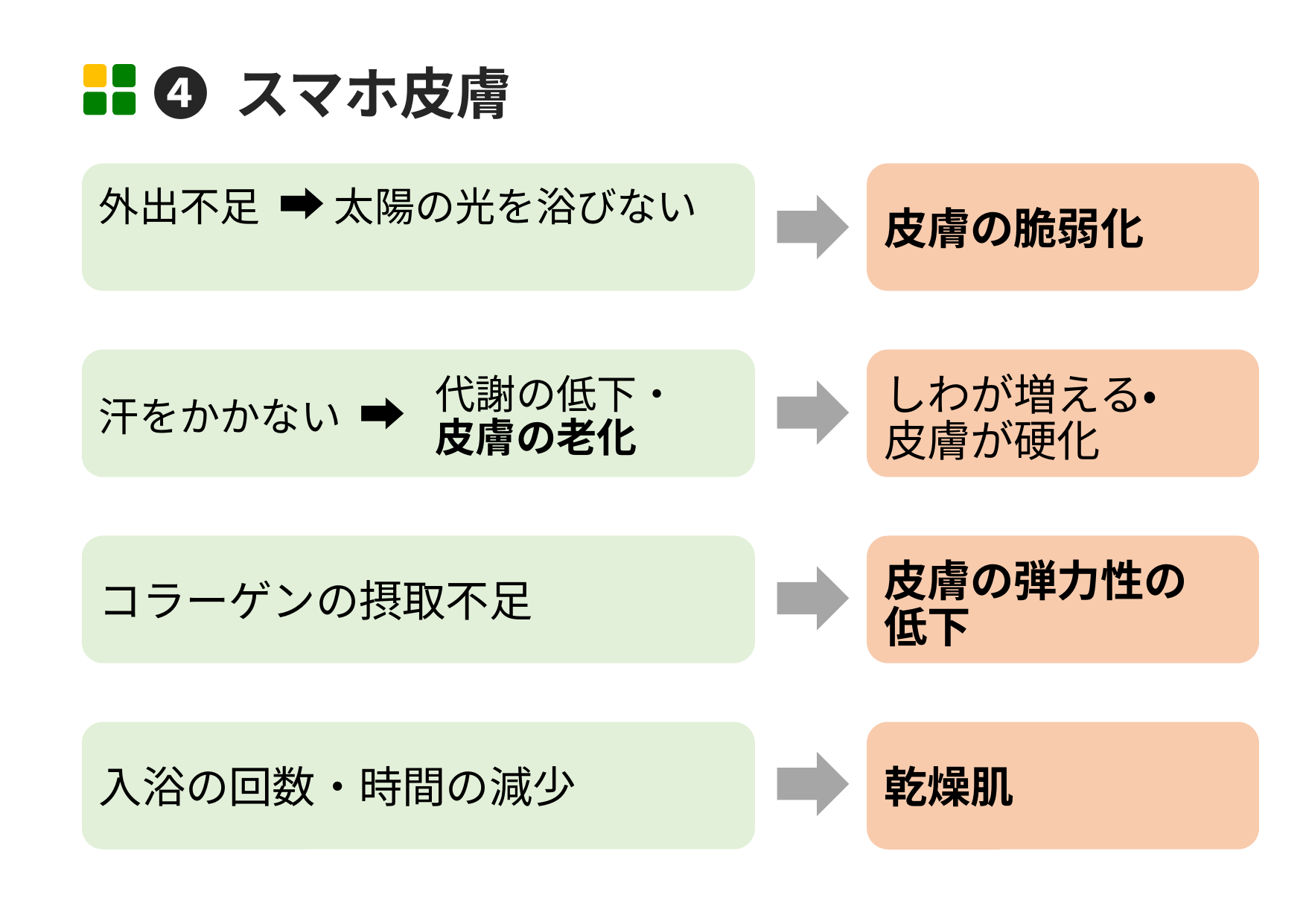

➍ スマホ皮膚

外出不足  ➡ 太陽の光を浴びない
皮膚の脆弱化

汗をかかない  ➡
しわが増える・
皮膚が硬化
代謝の低下・
皮膚の老化

コラーゲンの摂取不足
皮膚の弾力性の
低下

入浴の回数・時間の減少
乾燥肌